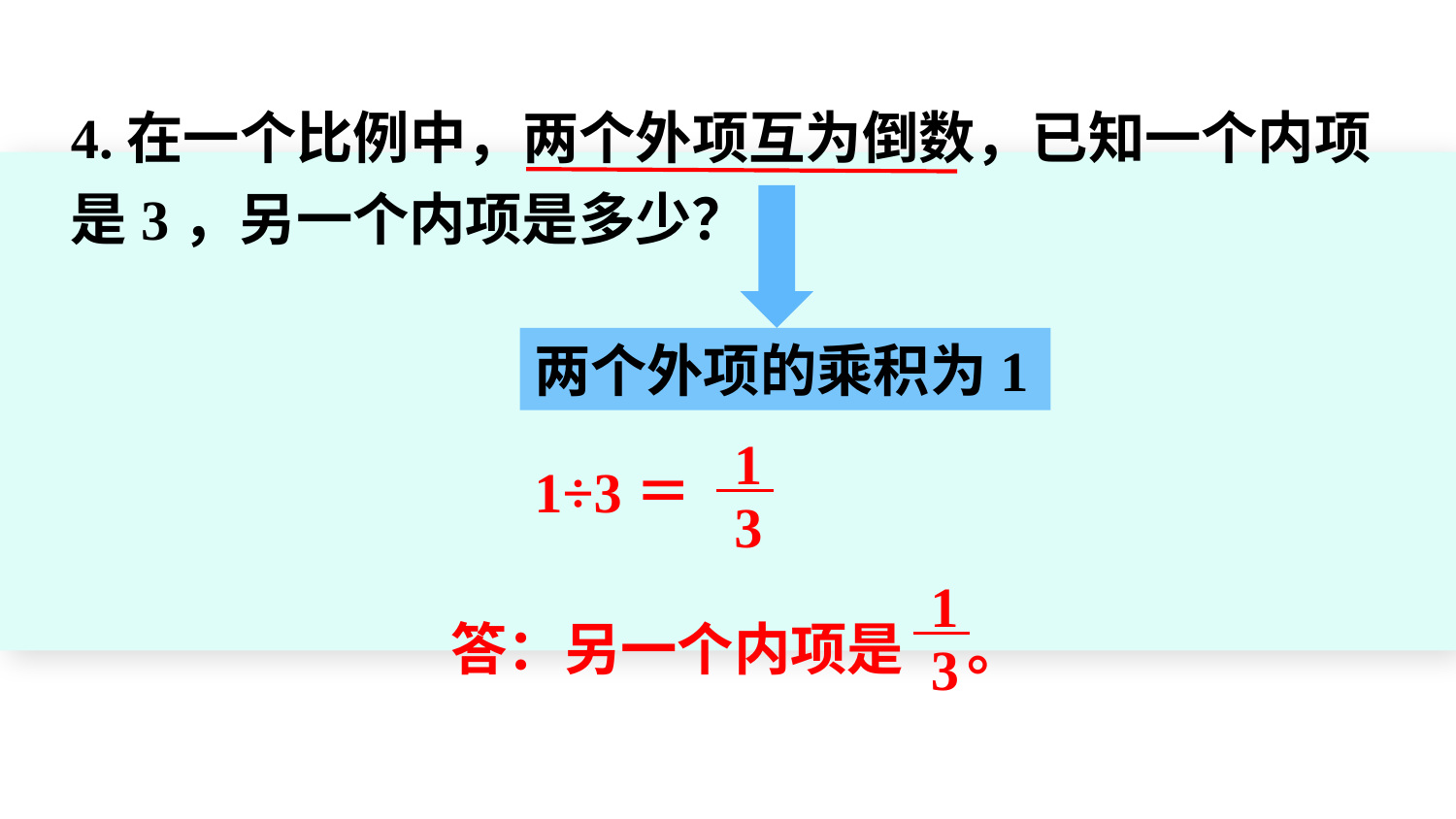

4.在一个比例中，两个外项互为倒数，已知一个内项是3，另一个内项是多少？

两个外项的乘积为1
1
1÷3＝
3
1
答：另一个内项是     。
3